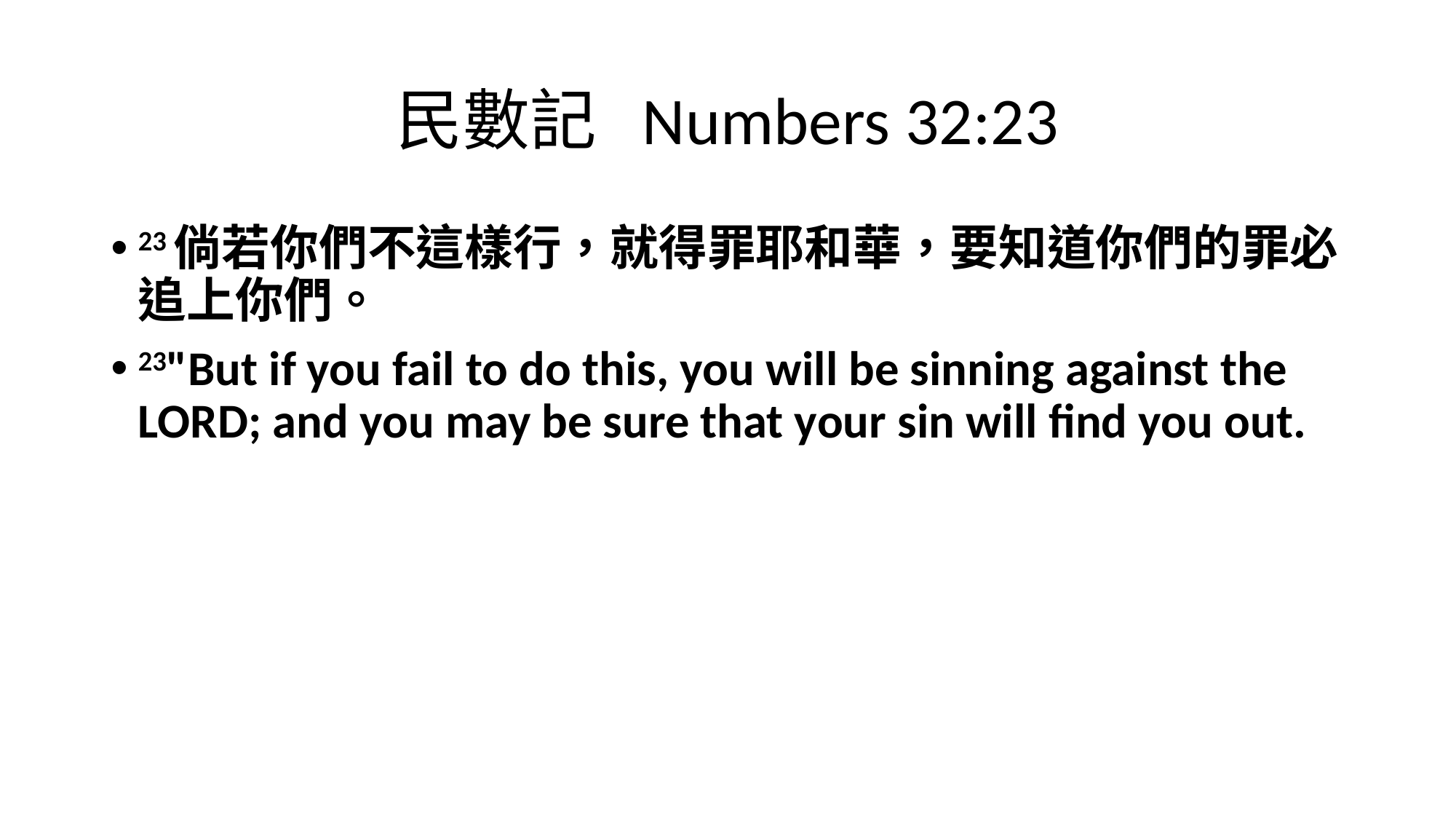

# 民數記  Numbers 32:23
23倘若你們不這樣行，就得罪耶和華，要知道你們的罪必追上你們。
23"But if you fail to do this, you will be sinning against the LORD; and you may be sure that your sin will find you out.